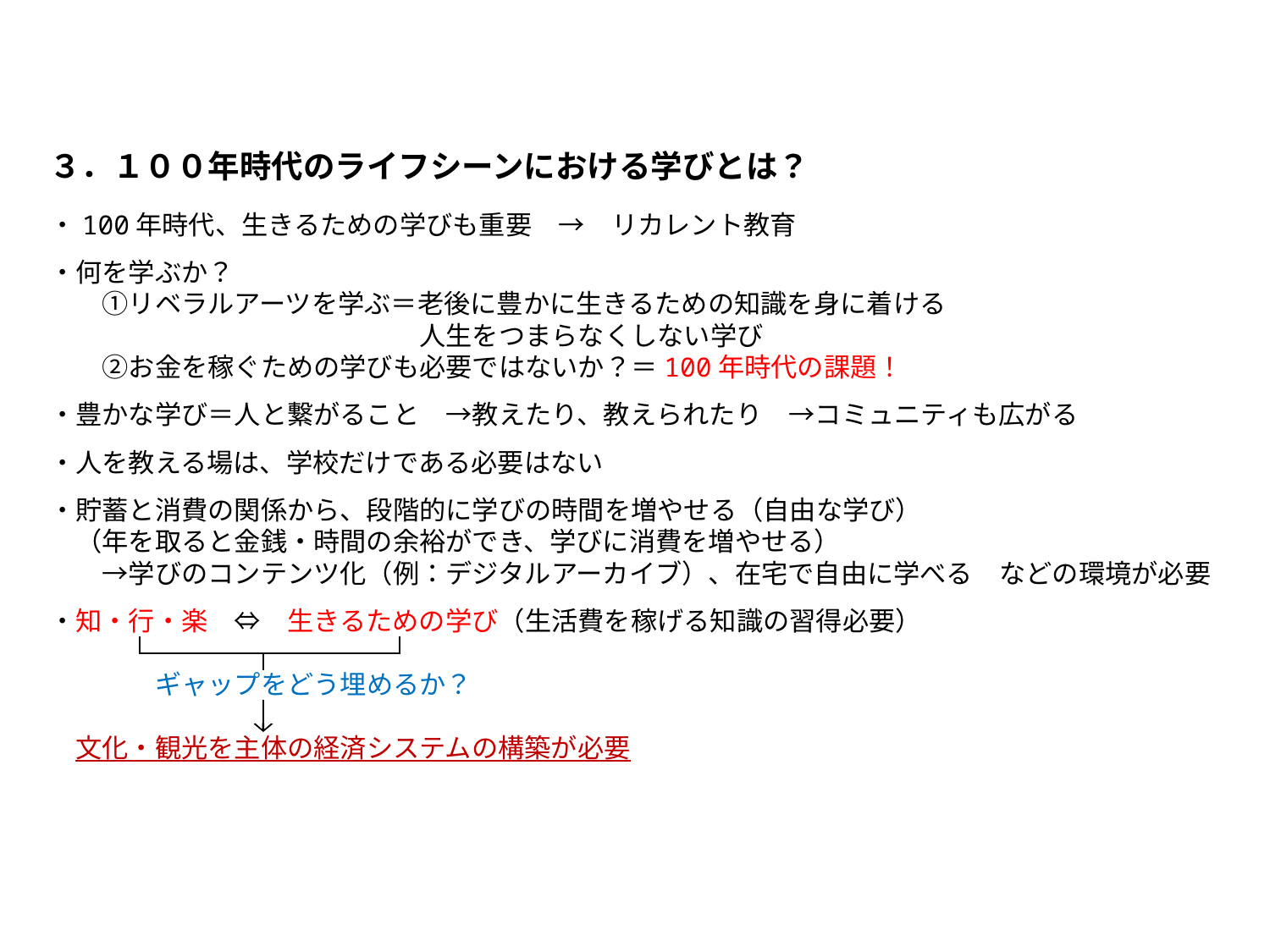

３．１００年時代のライフシーンにおける学びとは？
・100年時代、生きるための学びも重要　→　リカレント教育
・何を学ぶか？
　　①リベラルアーツを学ぶ＝老後に豊かに生きるための知識を身に着ける
　　　　　　　　　　　　　　人生をつまらなくしない学び
　　②お金を稼ぐための学びも必要ではないか？＝100年時代の課題！
・豊かな学び＝人と繋がること　→教えたり、教えられたり　→コミュニティも広がる
・人を教える場は、学校だけである必要はない
・貯蓄と消費の関係から、段階的に学びの時間を増やせる（自由な学び）
　（年を取ると金銭・時間の余裕ができ、学びに消費を増やせる）
　　→学びのコンテンツ化（例：デジタルアーカイブ）、在宅で自由に学べる　などの環境が必要
・知・行・楽　⇔　生きるための学び（生活費を稼げる知識の習得必要）

　　　　ギャップをどう埋めるか？

　文化・観光を主体の経済システムの構築が必要